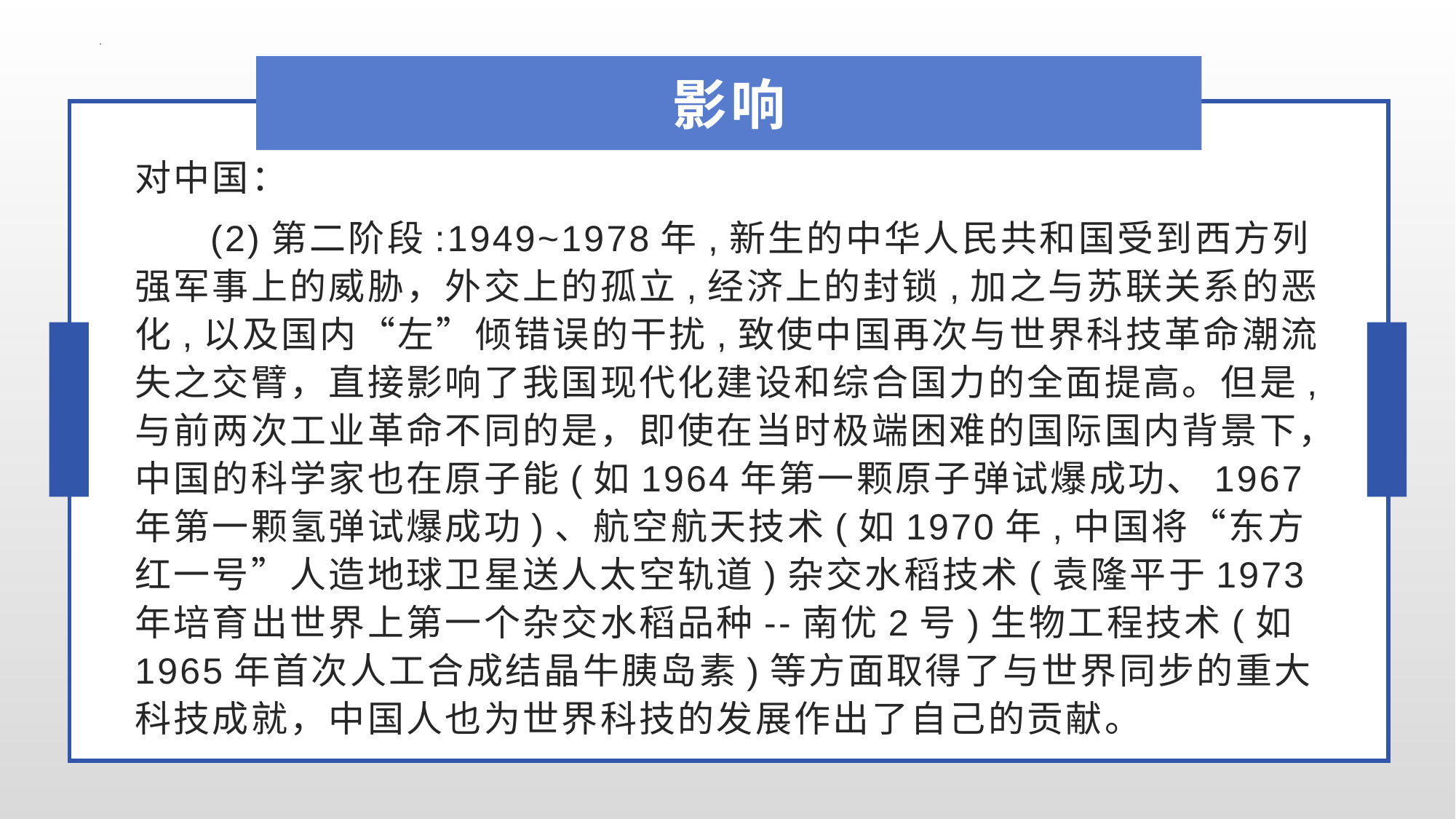

影响

对中国：
      (2)第二阶段:1949~1978年,新生的中华人民共和国受到西方列强军事上的威胁，外交上的孤立,经济上的封锁,加之与苏联关系的恶化,以及国内“左”倾错误的干扰,致使中国再次与世界科技革命潮流失之交臂，直接影响了我国现代化建设和综合国力的全面提高。但是,与前两次工业革命不同的是，即使在当时极端困难的国际国内背景下，中国的科学家也在原子能(如1964年第一颗原子弹试爆成功、1967年第一颗氢弹试爆成功)、航空航天技术(如1970年,中国将“东方红一号”人造地球卫星送人太空轨道)杂交水稻技术(袁隆平于1973年培育出世界上第一个杂交水稻品种--南优2号)生物工程技术(如1965年首次人工合成结晶牛胰岛素)等方面取得了与世界同步的重大科技成就，中国人也为世界科技的发展作出了自己的贡献。